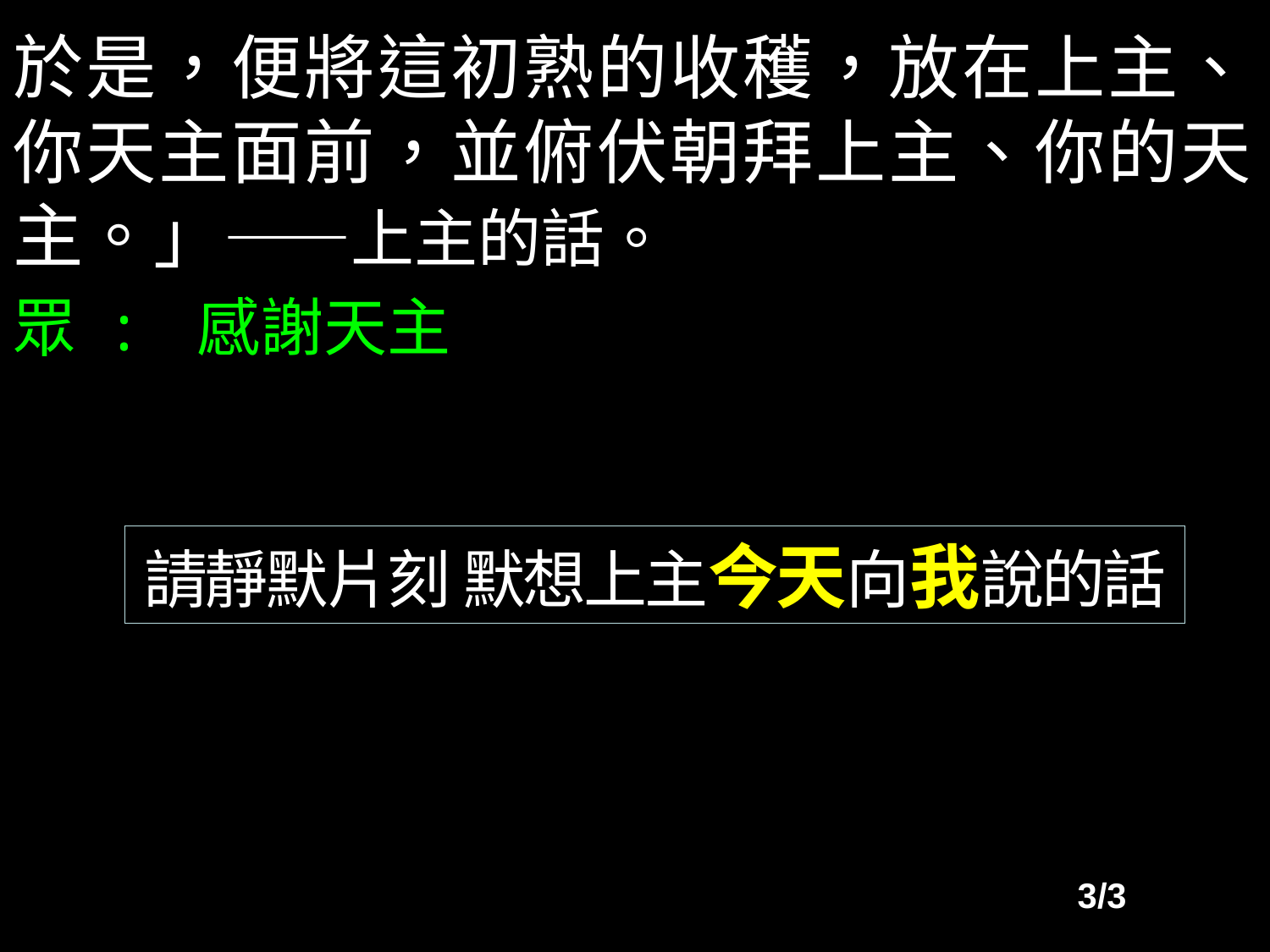

於是，便將這初熟的收穫，放在上主、你天主面前，並俯伏朝拜上主、你的天主。」——上主的話。
眾 : 感謝天主

請靜默片刻 默想上主今天向我說的話
3/3